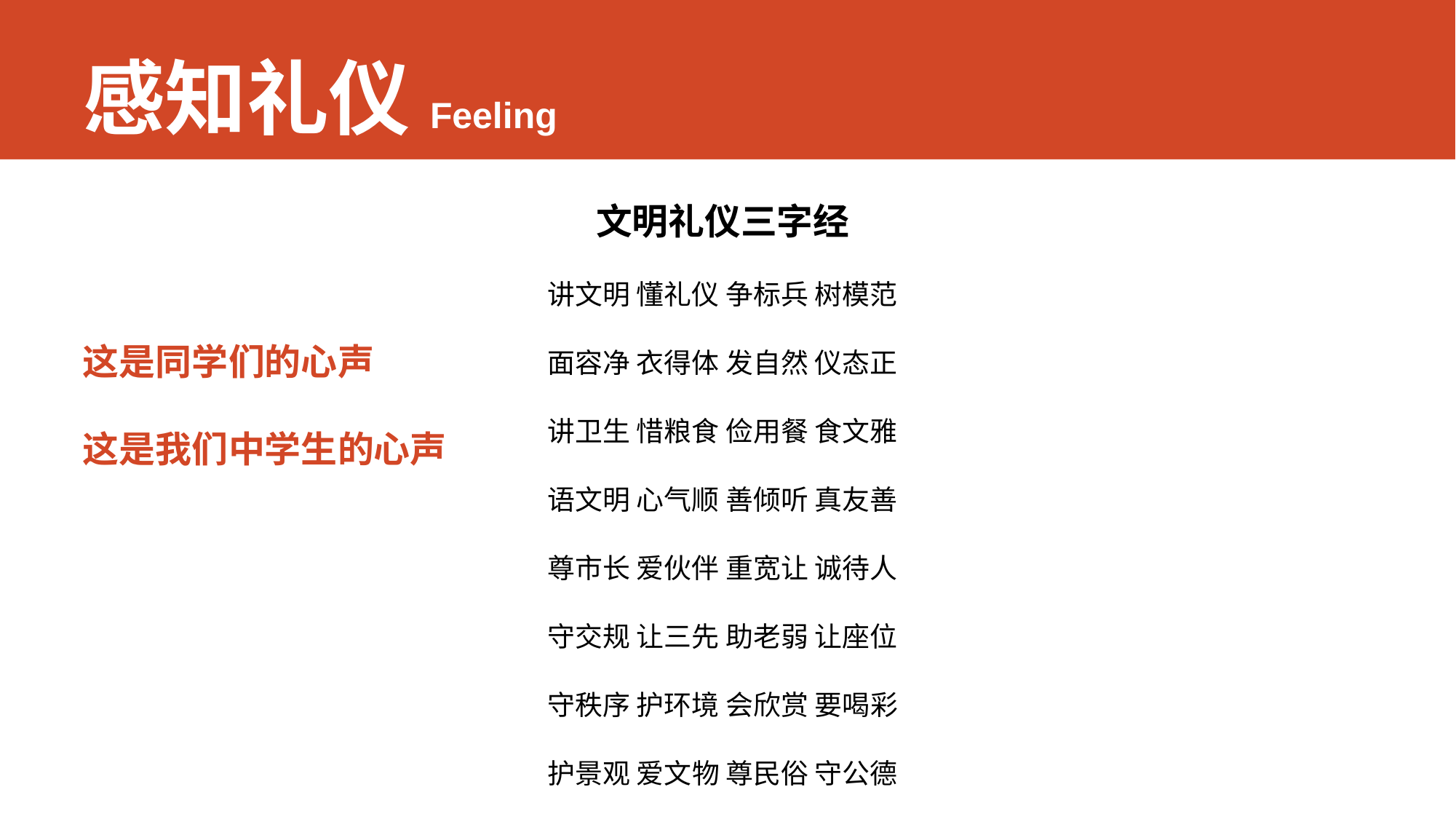

# 感知礼仪Feeling
文明礼仪三字经
讲文明 懂礼仪 争标兵 树模范
面容净 衣得体 发自然 仪态正
讲卫生 惜粮食 俭用餐 食文雅
语文明 心气顺 善倾听 真友善
尊市长 爱伙伴 重宽让 诚待人
守交规 让三先 助老弱 让座位
守秩序 护环境 会欣赏 要喝彩
护景观 爱文物 尊民俗 守公德
会行礼 存敬畏 要庄重 重礼俗

这是同学们的心声

这是我们中学生的心声